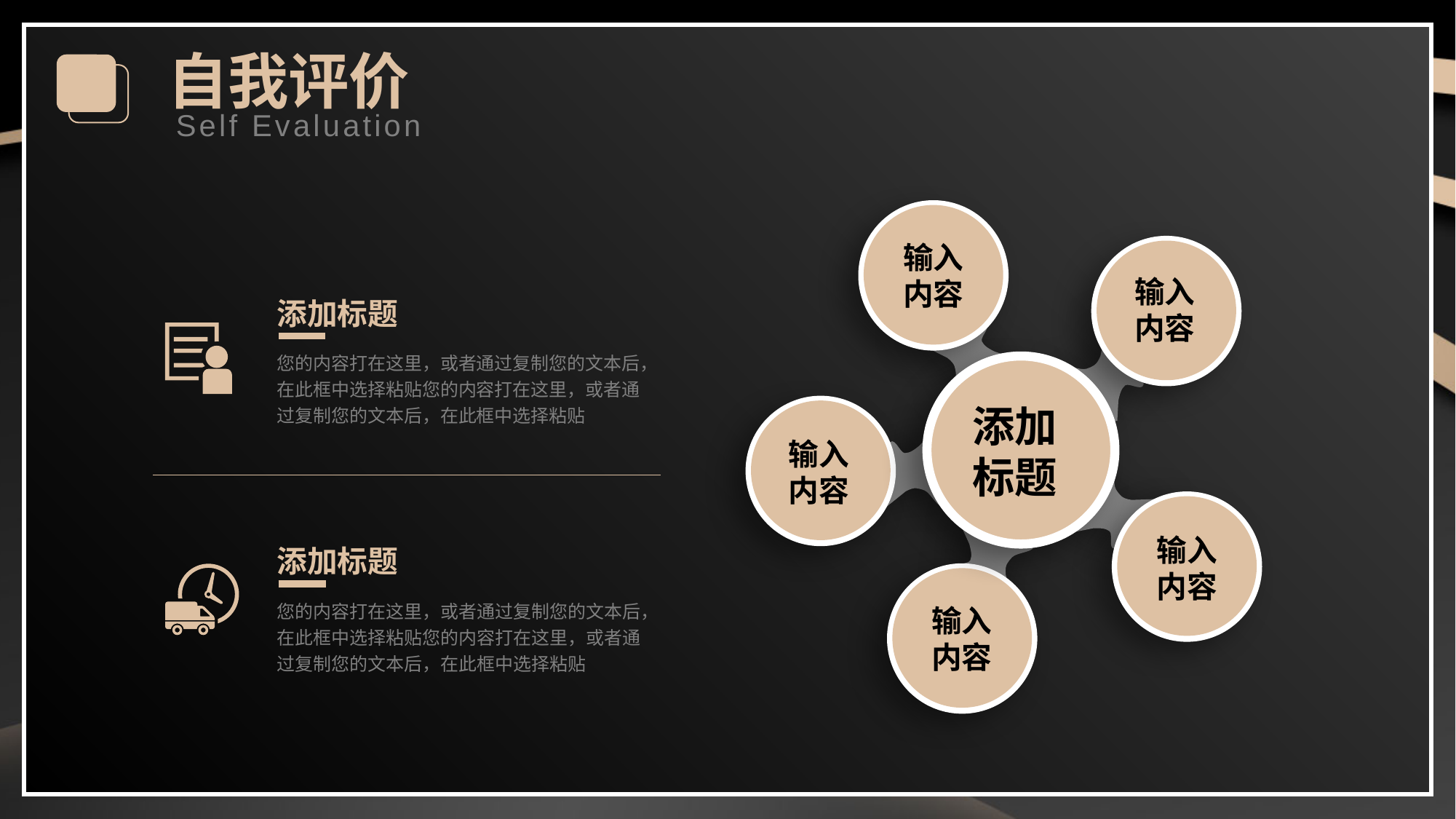

自我评价
Self Evaluation

输入内容

输入内容
添加标题

您的内容打在这里，或者通过复制您的文本后，在此框中选择粘贴您的内容打在这里，或者通过复制您的文本后，在此框中选择粘贴

添加标题

输入内容

添加标题
输入内容

您的内容打在这里，或者通过复制您的文本后，在此框中选择粘贴您的内容打在这里，或者通过复制您的文本后，在此框中选择粘贴
输入内容